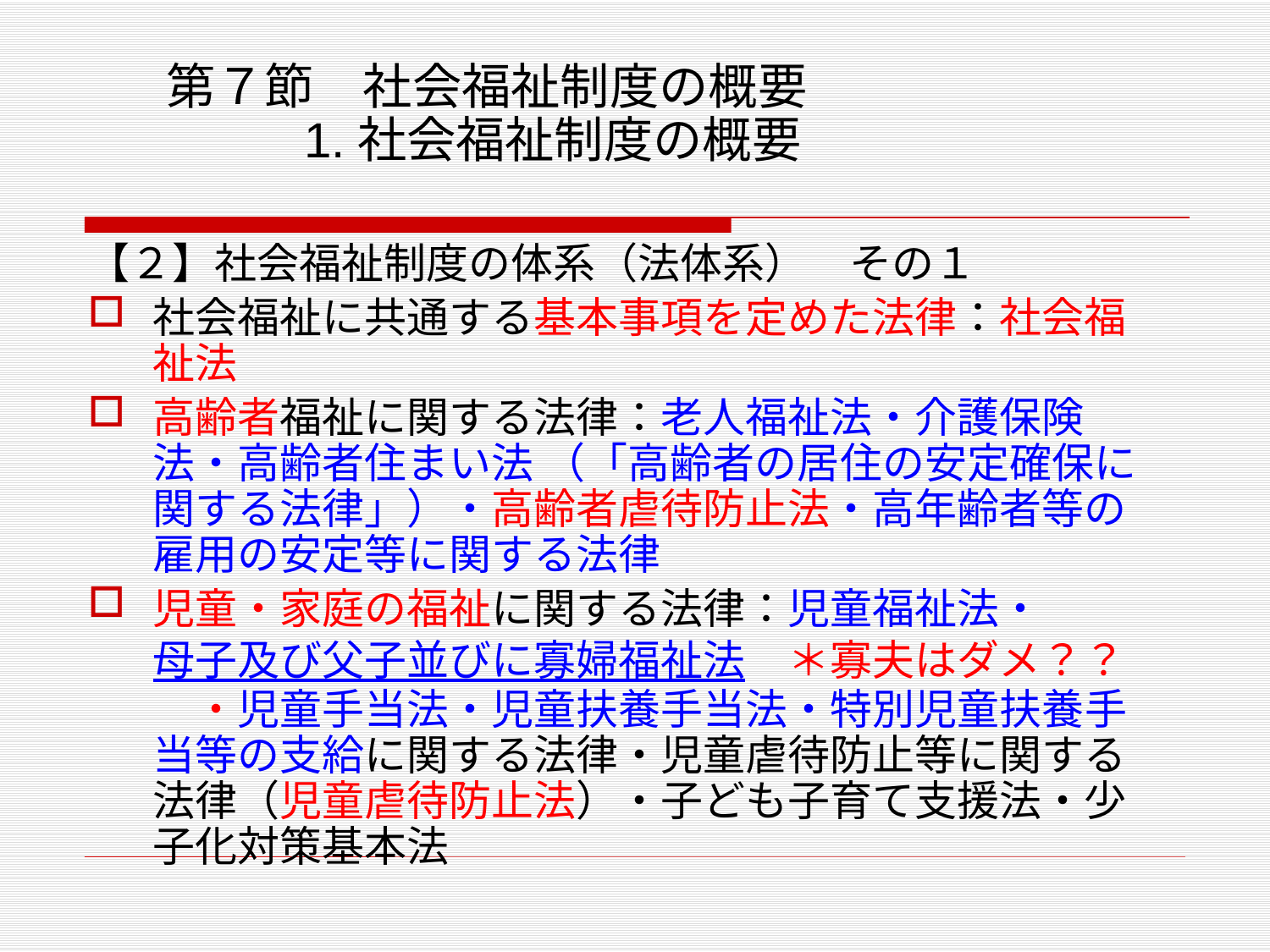

# 第７節　社会福祉制度の概要 　1.社会福祉制度の概要
【２】社会福祉制度の体系（法体系）　その１
社会福祉に共通する基本事項を定めた法律：社会福祉法
高齢者福祉に関する法律：老人福祉法・介護保険法・高齢者住まい法 （「高齢者の居住の安定確保に関する法律」）・高齢者虐待防止法・高年齢者等の雇用の安定等に関する法律
児童・家庭の福祉に関する法律：児童福祉法・母子及び父子並びに寡婦福祉法　＊寡夫はダメ？？　・児童手当法・児童扶養手当法・特別児童扶養手当等の支給に関する法律・児童虐待防止等に関する法律（児童虐待防止法）・子ども子育て支援法・少子化対策基本法